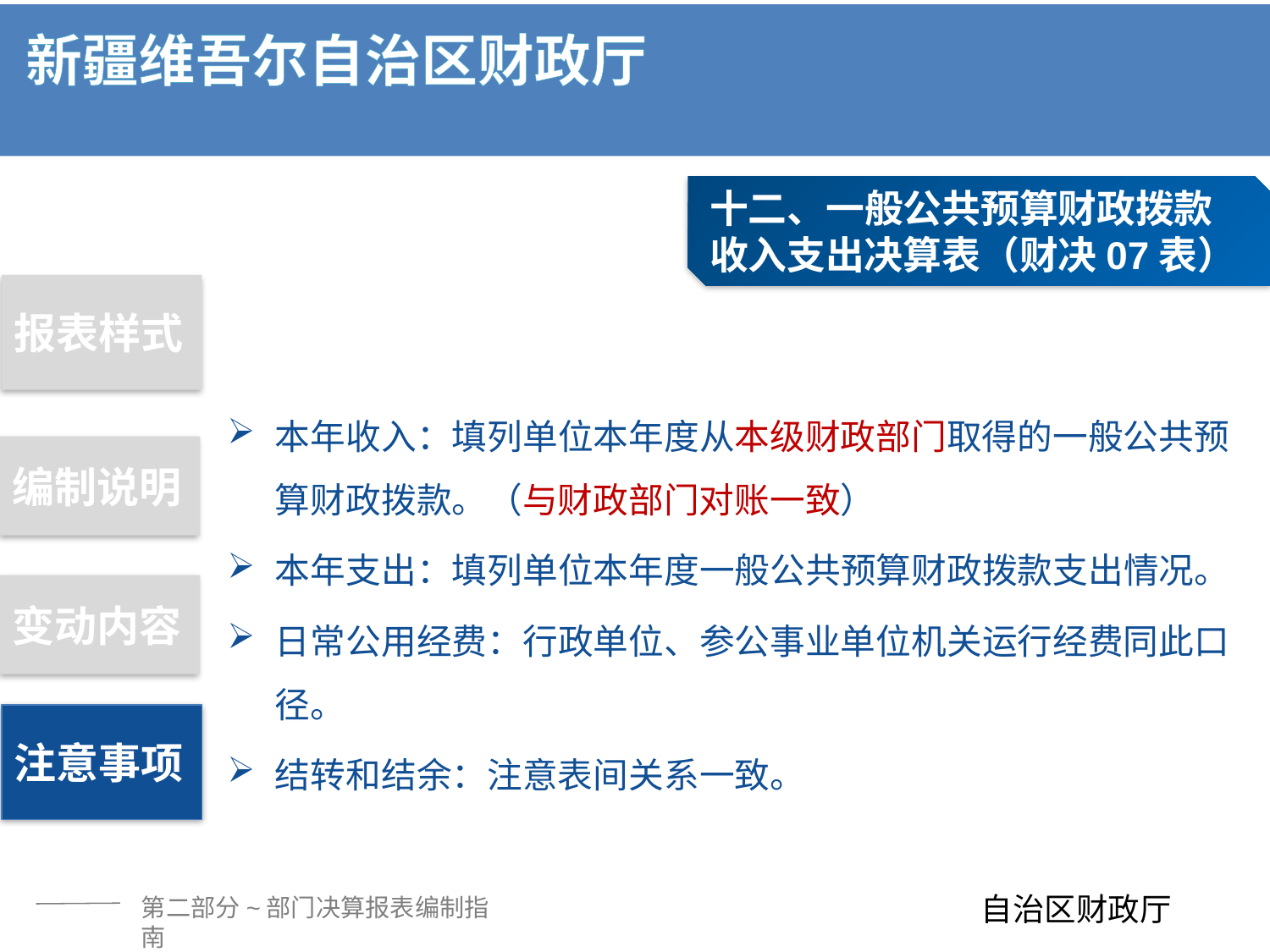

十二、一般公共预算财政拨款收入支出决算表（财决07表）
报表样式
本年收入：填列单位本年度从本级财政部门取得的一般公共预算财政拨款。（与财政部门对账一致）
本年支出：填列单位本年度一般公共预算财政拨款支出情况。
日常公用经费：行政单位、参公事业单位机关运行经费同此口径。
结转和结余：注意表间关系一致。
编制说明
变动内容
注意事项
第二部分~部门决算报表编制指南
67